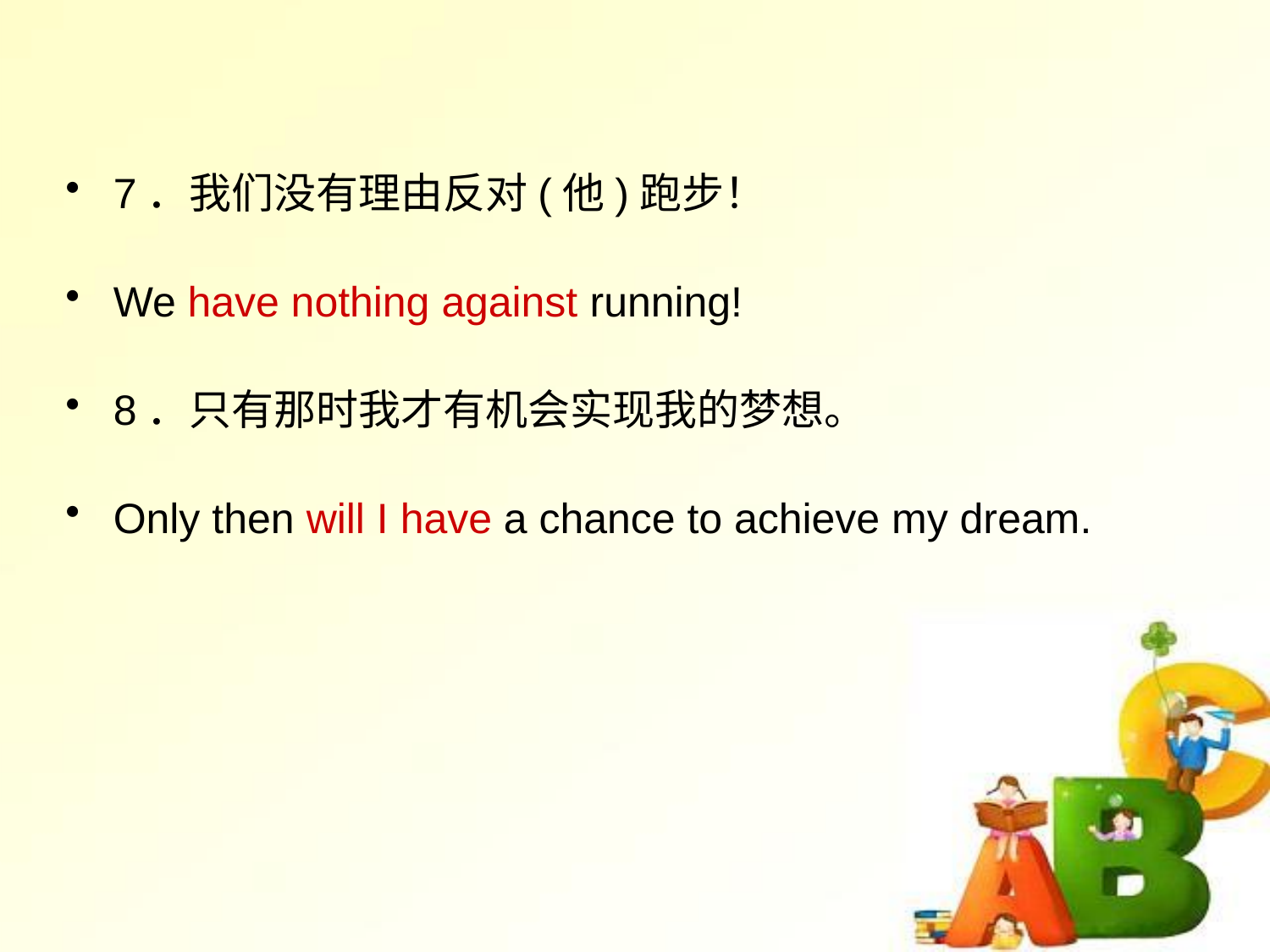

7．我们没有理由反对(他)跑步！

We have nothing against running!

8．只有那时我才有机会实现我的梦想。

Only then will I have a chance to achieve my dream.